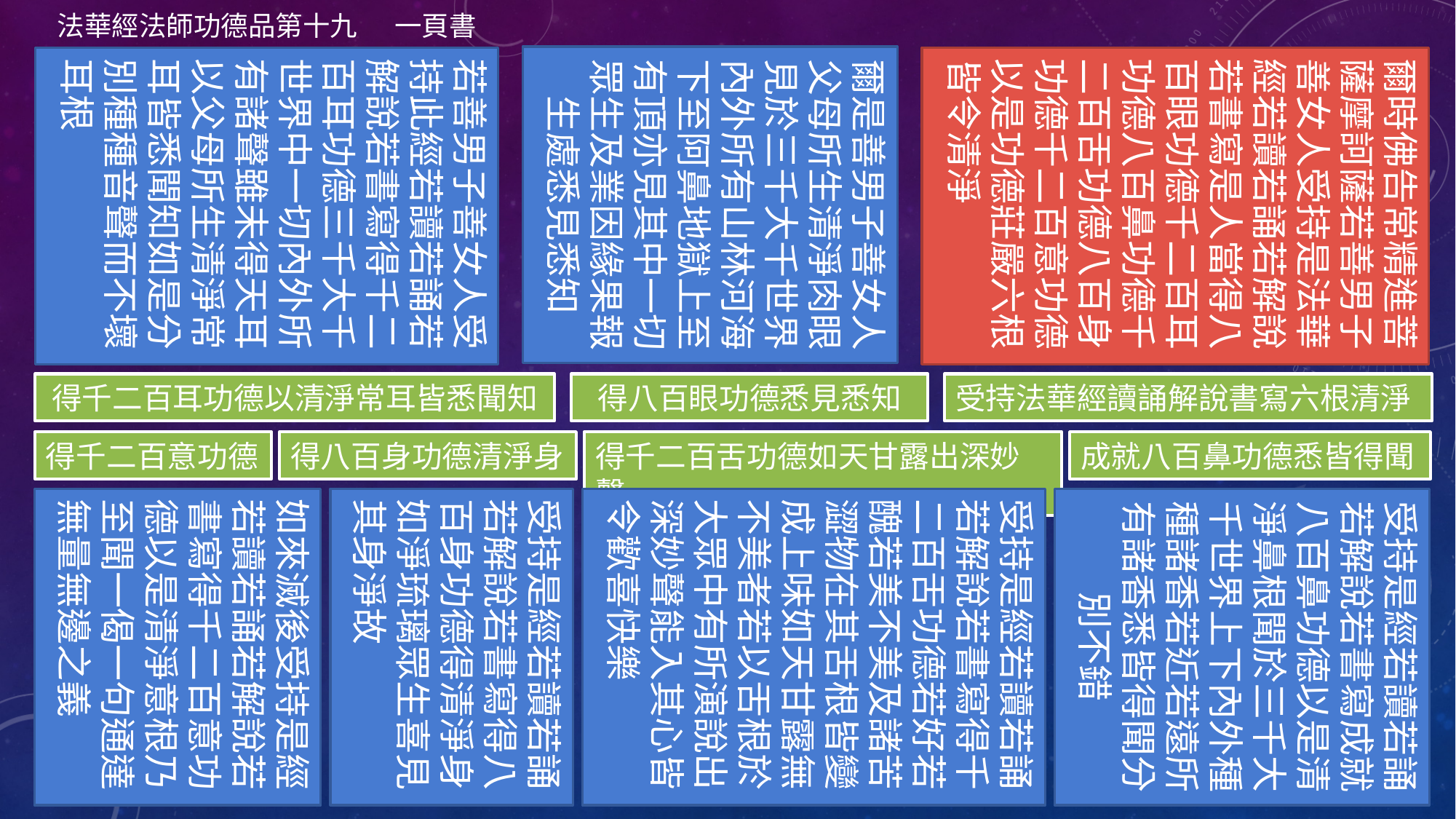

法華經法師功德品第十九      一頁書
爾是善男子善女人父母所生清淨肉眼見於三千大千世界內外所有山林河海下至阿鼻地獄上至有頂亦見其中一切眾生及業因緣果報生處悉見悉知
若善男子善女人受持此經若讀若誦若解說若書寫得千二百耳功德三千大千世界中一切內外所有諸聲雖未得天耳以父母所生清淨常耳皆悉聞知如是分別種種音聲而不壞耳根
爾時佛告常精進菩薩摩訶薩若善男子善女人受持是法華經若讀若誦若解說若書寫是人當得八百眼功德千二百耳功德八百鼻功德千二百舌功德八百身功德千二百意功德以是功德莊嚴六根皆令清淨
得千二百耳功德以清淨常耳皆悉聞知
得八百眼功德悉見悉知
受持法華經讀誦解說書寫六根清淨
得千二百意功德
得八百身功德清淨身
得千二百舌功德如天甘露出深妙聲
成就八百鼻功德悉皆得聞
如來滅後受持是經若讀若誦若解說若書寫得千二百意功德以是清淨意根乃至聞一偈一句通達無量無邊之義
受持是經若讀若誦若解說若書寫得八百身功德得清淨身如淨琉璃眾生喜見其身淨故
受持是經若讀若誦若解說若書寫得千二百舌功德若好若醜若美不美及諸苦澀物在其舌根皆變成上味如天甘露無不美者若以舌根於大眾中有所演說出深妙聲能入其心皆令歡喜快樂
受持是經若讀若誦若解說若書寫成就八百鼻功德以是清淨鼻根聞於三千大千世界上下內外種種諸香若近若遠所有諸香悉皆得聞分別不錯
41